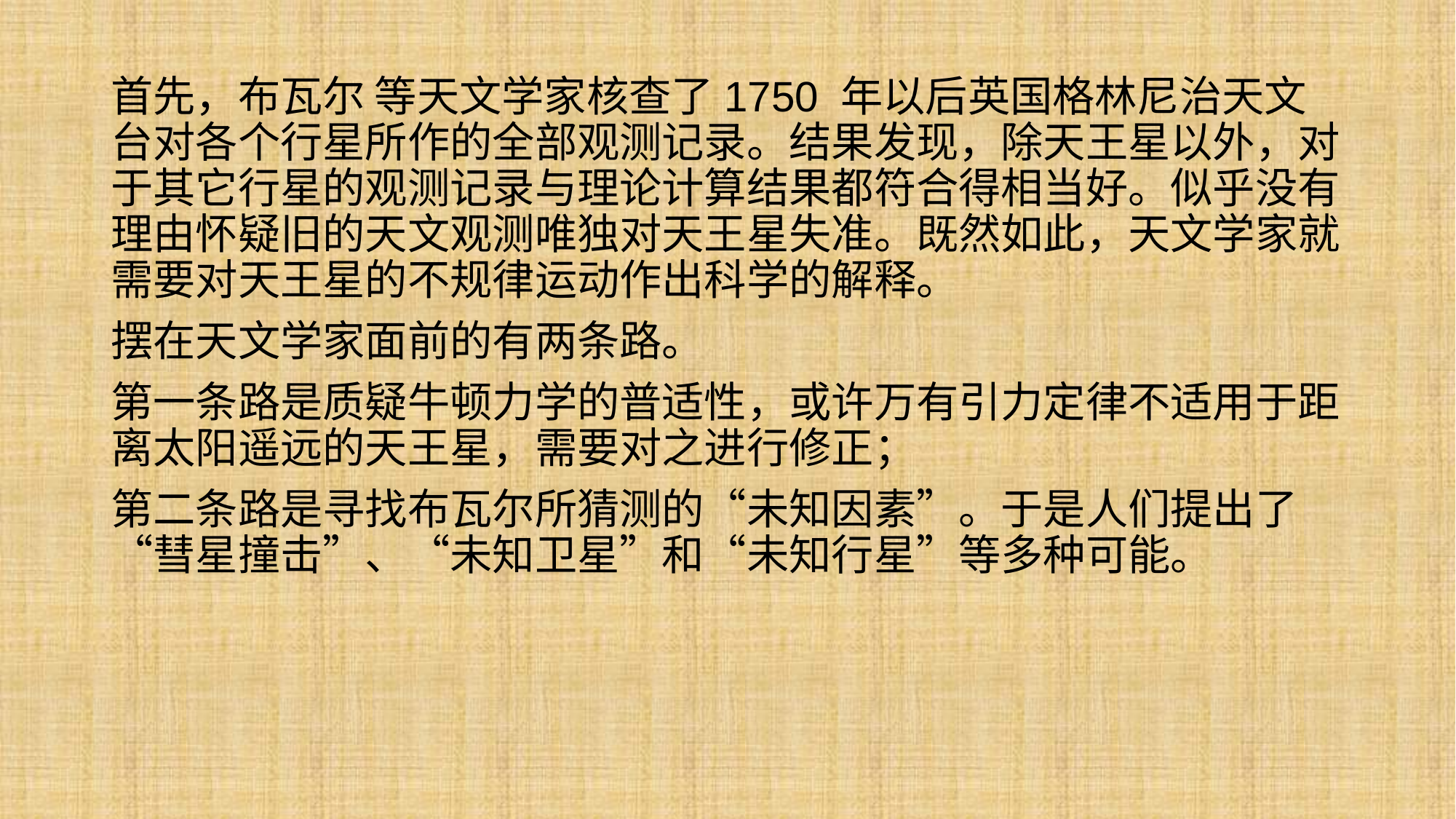

首先，布瓦尔 等天文学家核查了1750 年以后英国格林尼治天文台对各个行星所作的全部观测记录。结果发现，除天王星以外，对于其它行星的观测记录与理论计算结果都符合得相当好。似乎没有理由怀疑旧的天文观测唯独对天王星失准。既然如此，天文学家就需要对天王星的不规律运动作出科学的解释。
摆在天文学家面前的有两条路。
第一条路是质疑牛顿力学的普适性，或许万有引力定律不适用于距离太阳遥远的天王星，需要对之进行修正；
第二条路是寻找布瓦尔所猜测的“未知因素”。于是人们提出了“彗星撞击”、“未知卫星”和“未知行星”等多种可能。